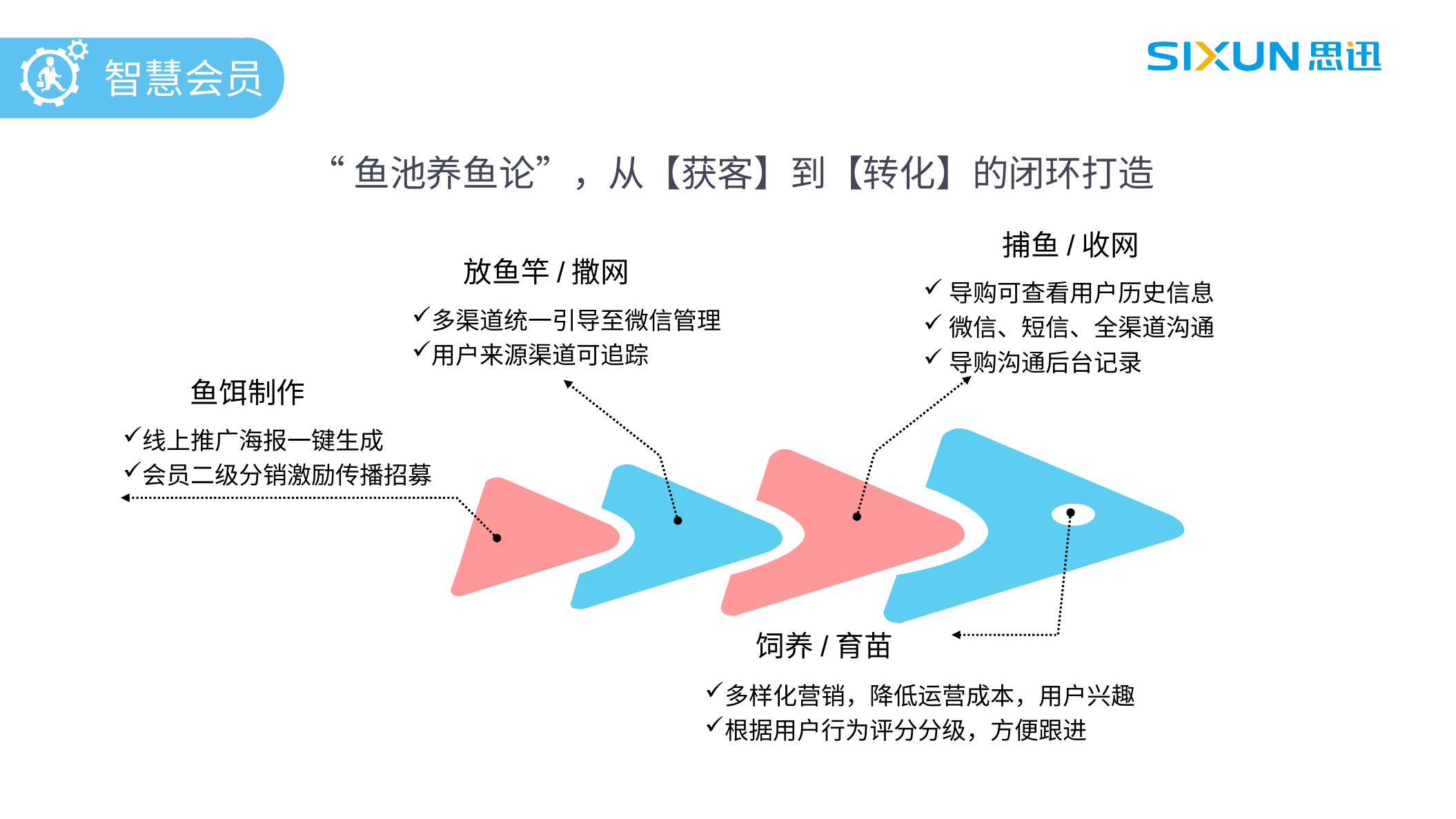

智慧会员
“鱼池养鱼论”，从【获客】到【转化】的闭环打造
捕鱼/收网
放鱼竿/撒网
导购可查看用户历史信息
微信、短信、全渠道沟通
导购沟通后台记录

多渠道统一引导至微信管理
用户来源渠道可追踪

线上推广海报一键生成
会员二级分销激励传播招募

多样化营销，降低运营成本，用户兴趣
根据用户行为评分分级，方便跟进
鱼饵制作
饲养/育苗